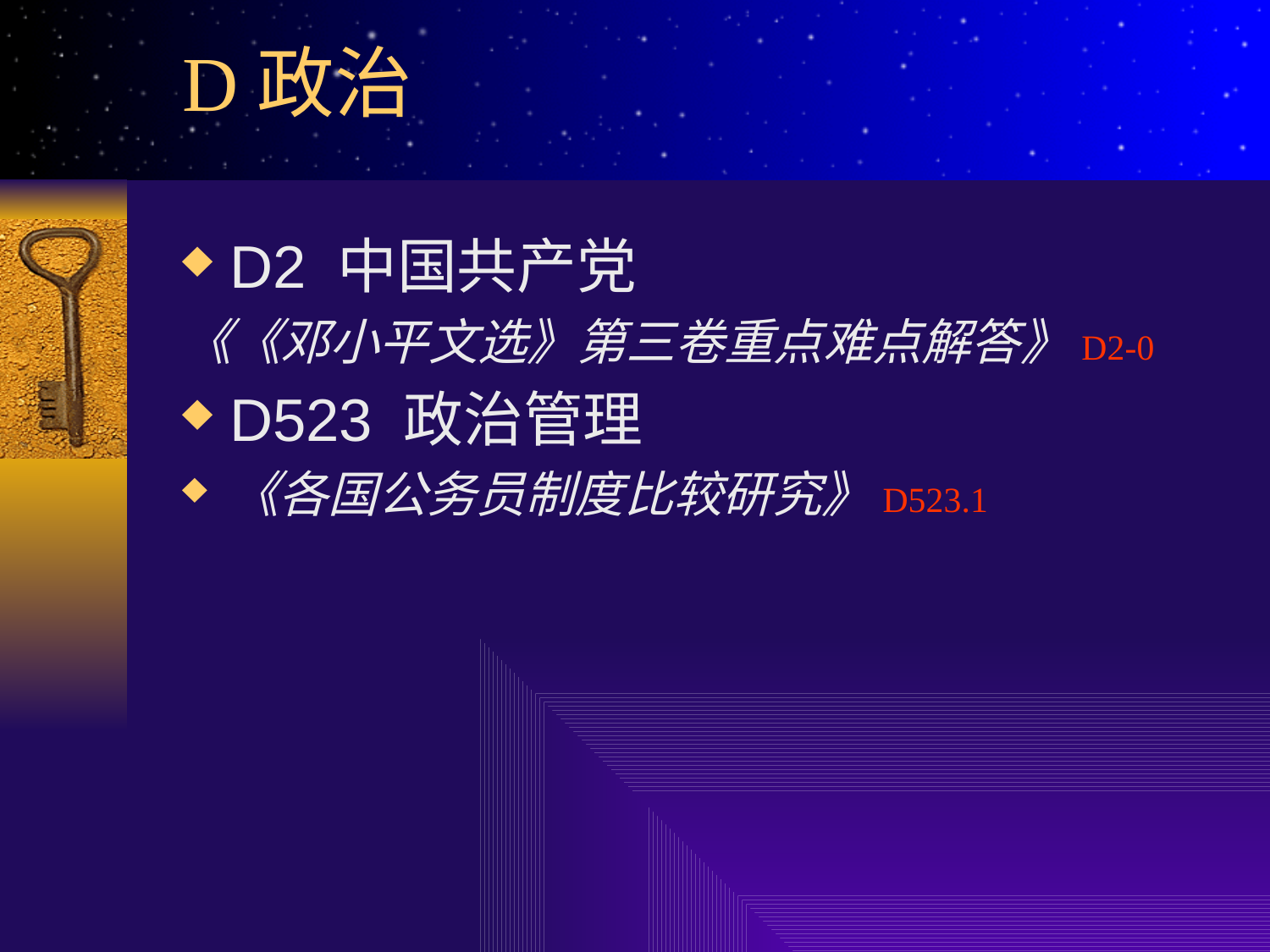

# D政治
D2 中国共产党
《《邓小平文选》第三卷重点难点解答》D2-0
D523 政治管理
《各国公务员制度比较研究》D523.1